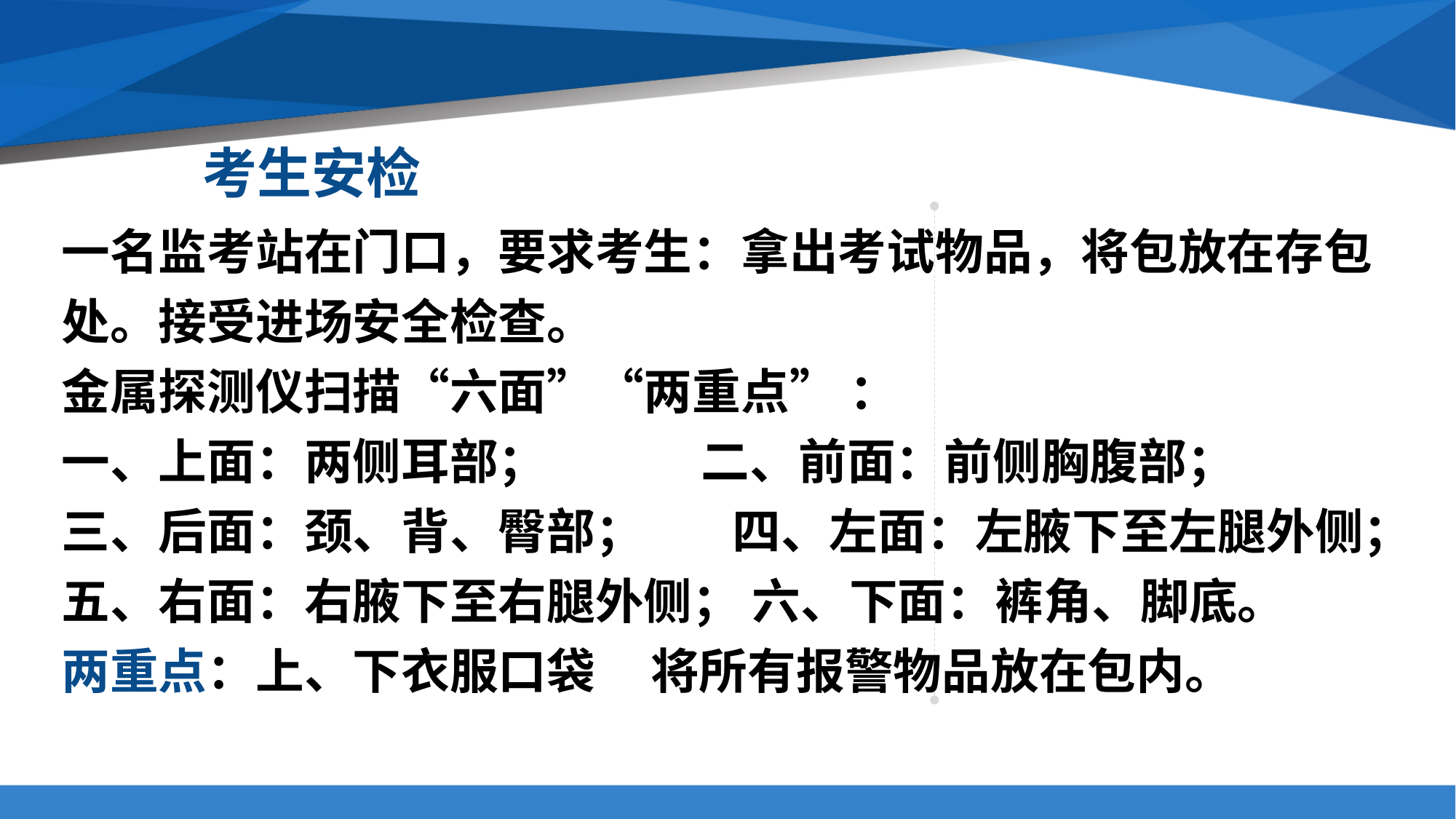

考生安检
一名监考站在门口，要求考生：拿出考试物品，将包放在存包处。接受进场安全检查。
金属探测仪扫描“六面”“两重点” ：
一、上面：两侧耳部；              二、前面：前侧胸腹部；
三、后面：颈、背、臀部；        四、左面：左腋下至左腿外侧；
五、右面：右腋下至右腿外侧； 六、下面：裤角、脚底。
两重点：上、下衣服口袋     将所有报警物品放在包内。